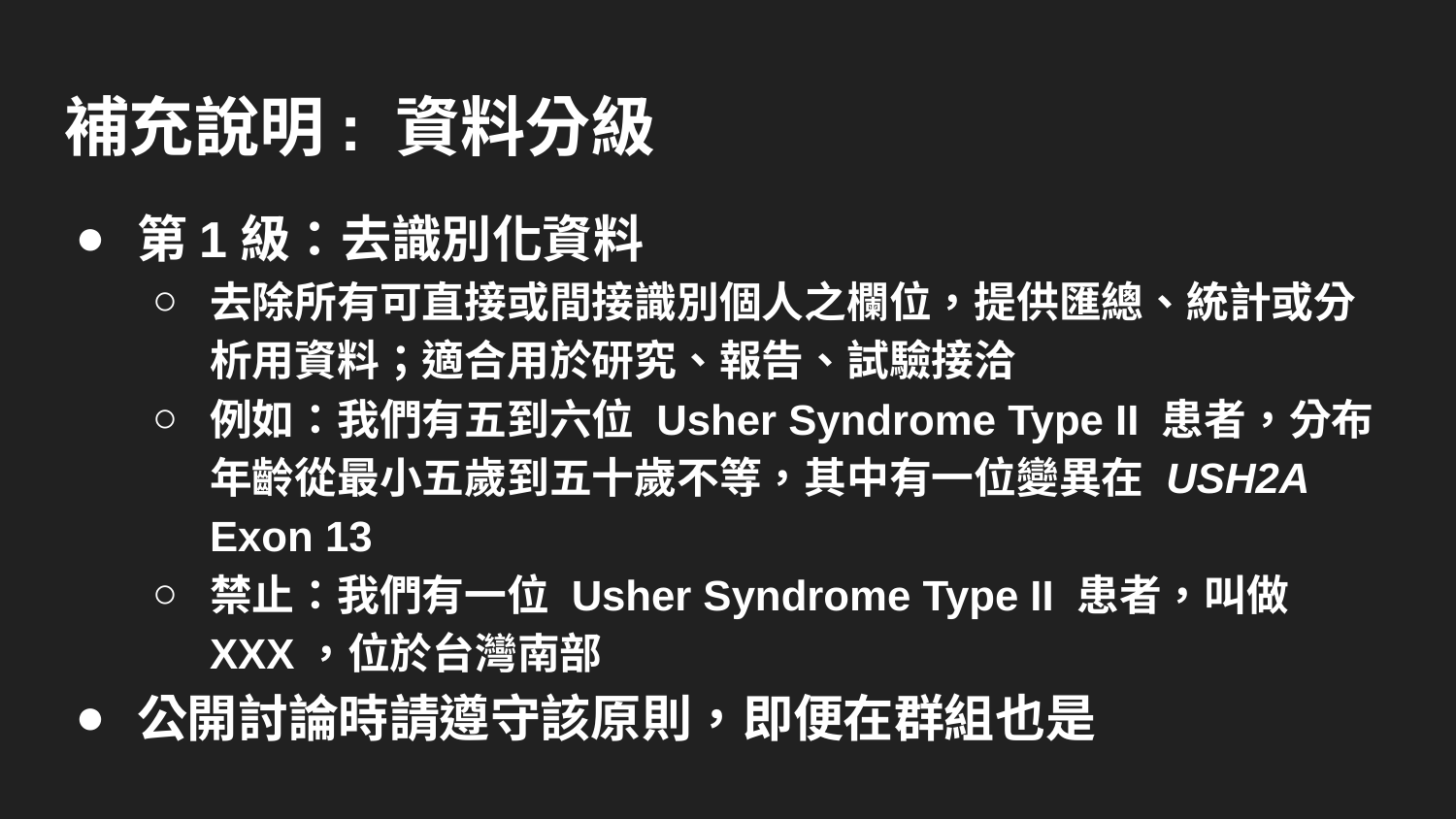

# 補充說明: 資料分級
第1級：去識別化資料
去除所有可直接或間接識別個人之欄位，提供匯總、統計或分析用資料；適合用於研究、報告、試驗接洽
例如：我們有五到六位 Usher Syndrome Type II 患者，分布年齡從最小五歲到五十歲不等，其中有一位變異在 USH2A Exon 13
禁止：我們有一位 Usher Syndrome Type II 患者，叫做 XXX，位於台灣南部
公開討論時請遵守該原則，即便在群組也是